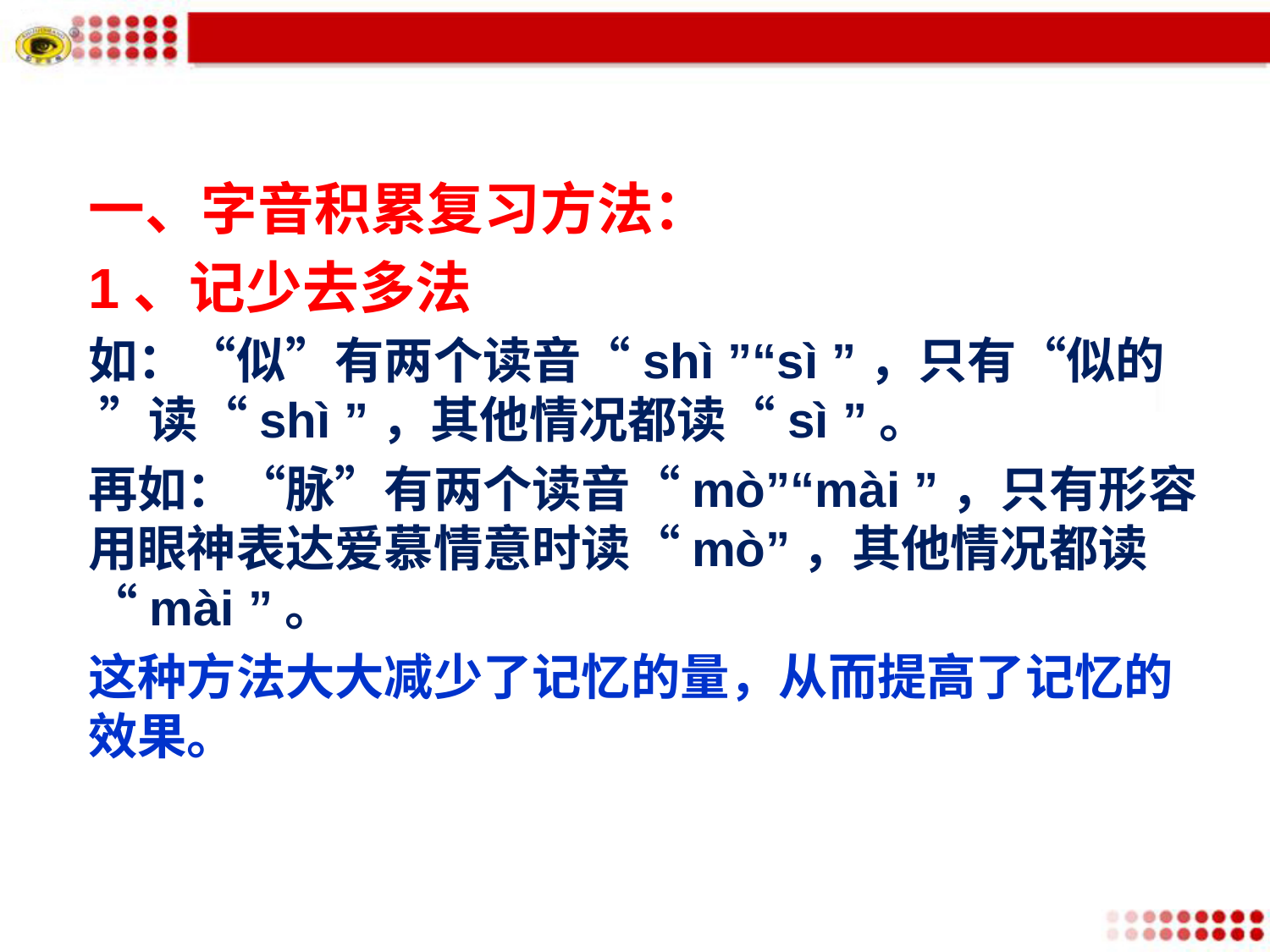

一、字音积累复习方法：
1、记少去多法
如：“似”有两个读音“shì ”“sì ”，只有“似的 ”读“shì ”，其他情况都读“sì ”。
再如：“脉”有两个读音“mò”“mài ”，只有形容用眼神表达爱慕情意时读“mò”，其他情况都读“mài ”。
这种方法大大减少了记忆的量，从而提高了记忆的效果。